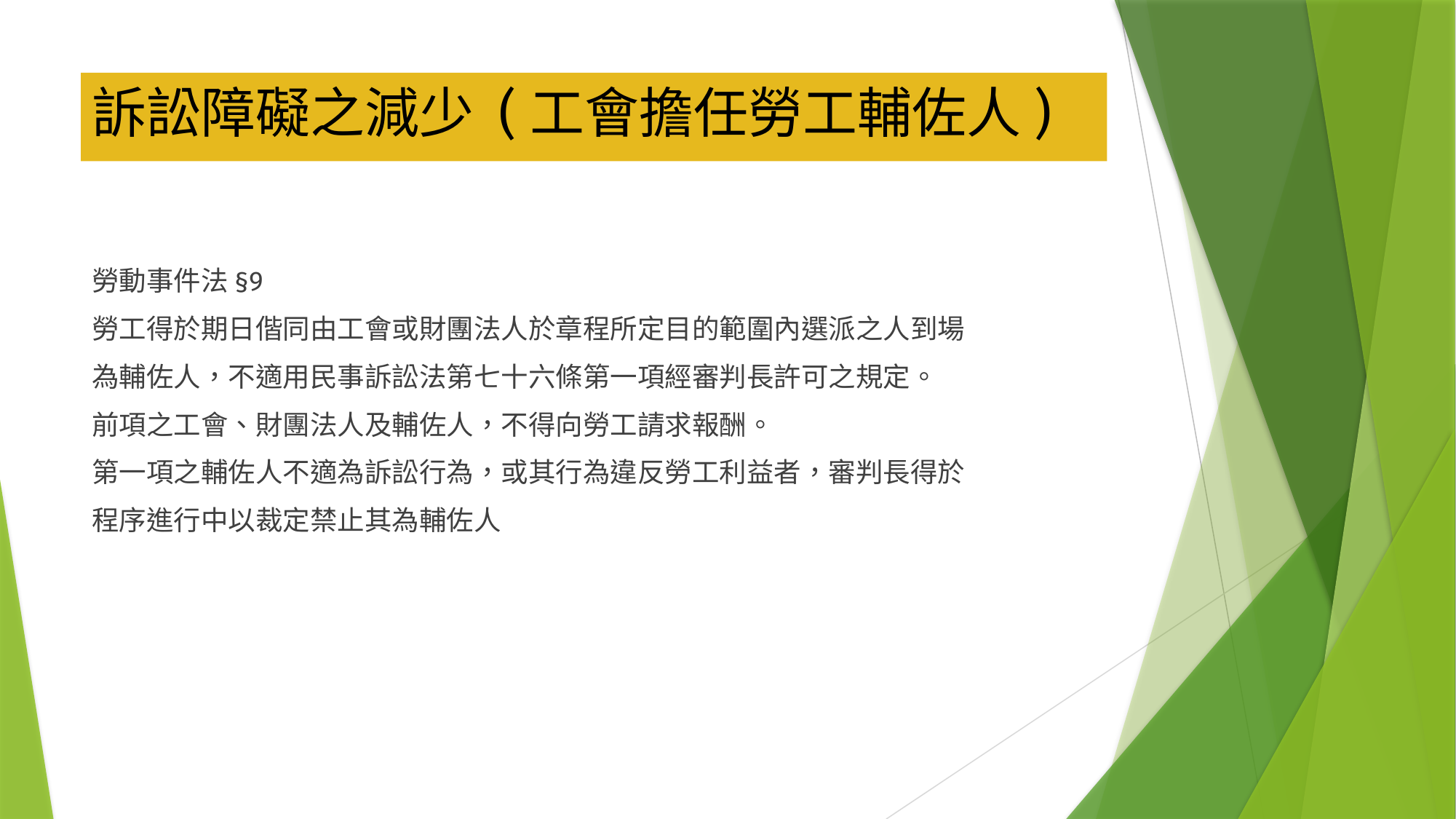

# 訴訟障礙之減少 (工會擔任勞工輔佐人)
勞動事件法§9
勞工得於期日偕同由工會或財團法人於章程所定目的範圍內選派之人到場
為輔佐人，不適用民事訴訟法第七十六條第一項經審判長許可之規定。
前項之工會、財團法人及輔佐人，不得向勞工請求報酬。
第一項之輔佐人不適為訴訟行為，或其行為違反勞工利益者，審判長得於
程序進行中以裁定禁止其為輔佐人